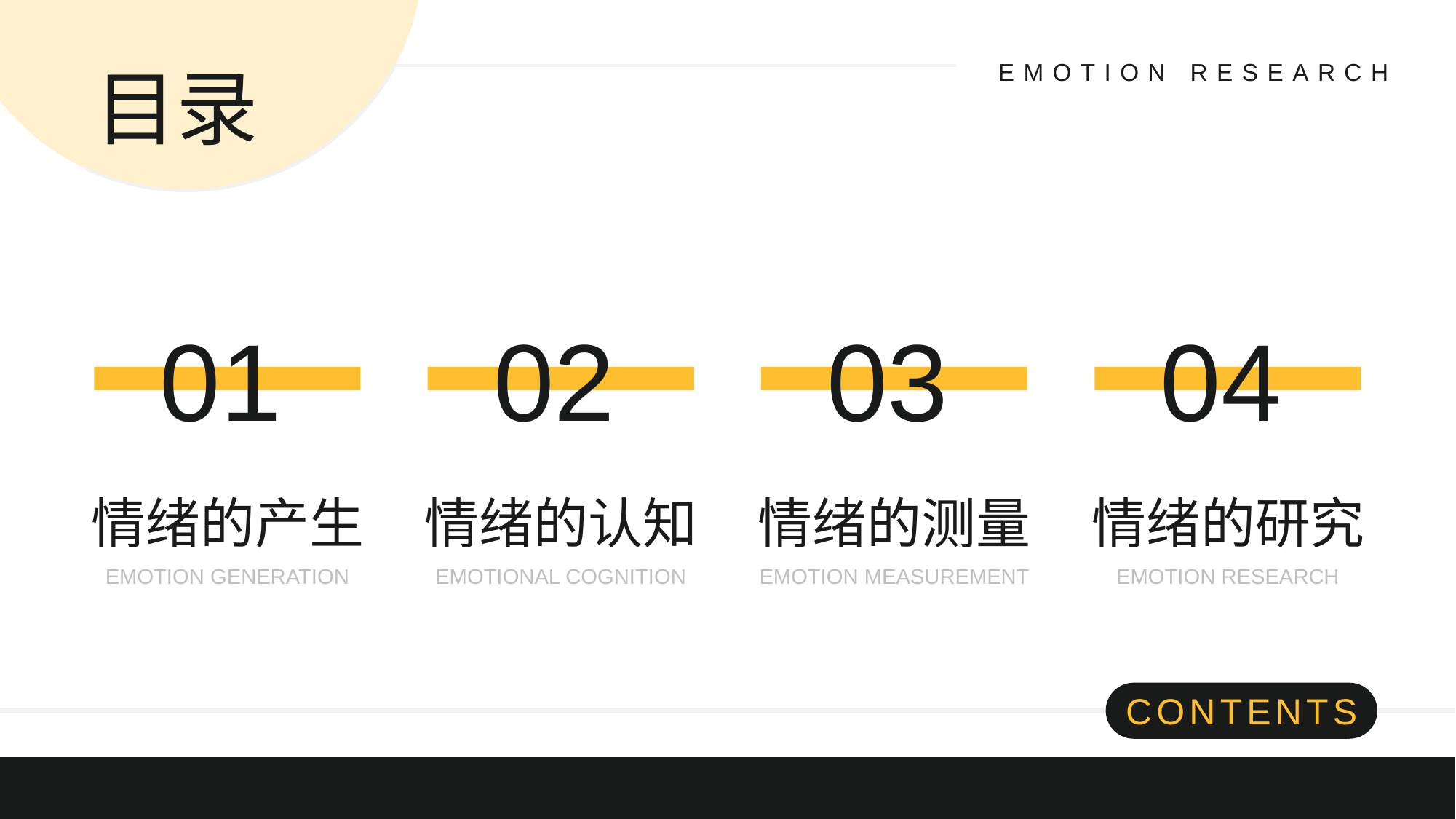

EMOTION RESEARCH
目录
01
02
03
04

情绪的产生
情绪的认知
情绪的测量
情绪的研究
EMOTION GENERATION
EMOTIONAL COGNITION
EMOTION MEASUREMENT
EMOTION RESEARCH
CONTENTS